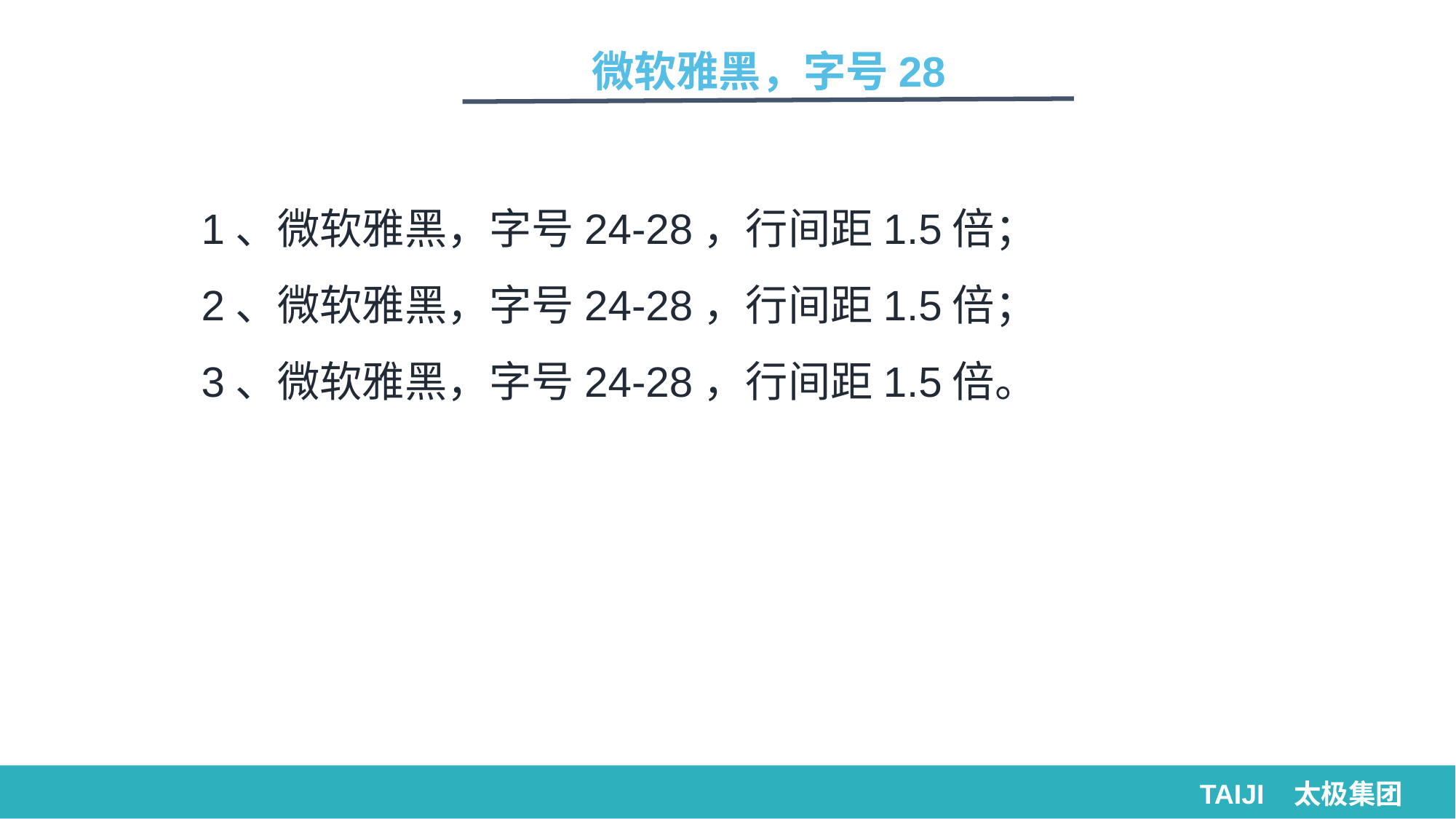

微软雅黑，字号28
1、微软雅黑，字号24-28，行间距1.5倍；
2、微软雅黑，字号24-28，行间距1.5倍；
3、微软雅黑，字号24-28，行间距1.5倍。

TAIJI   太极集团